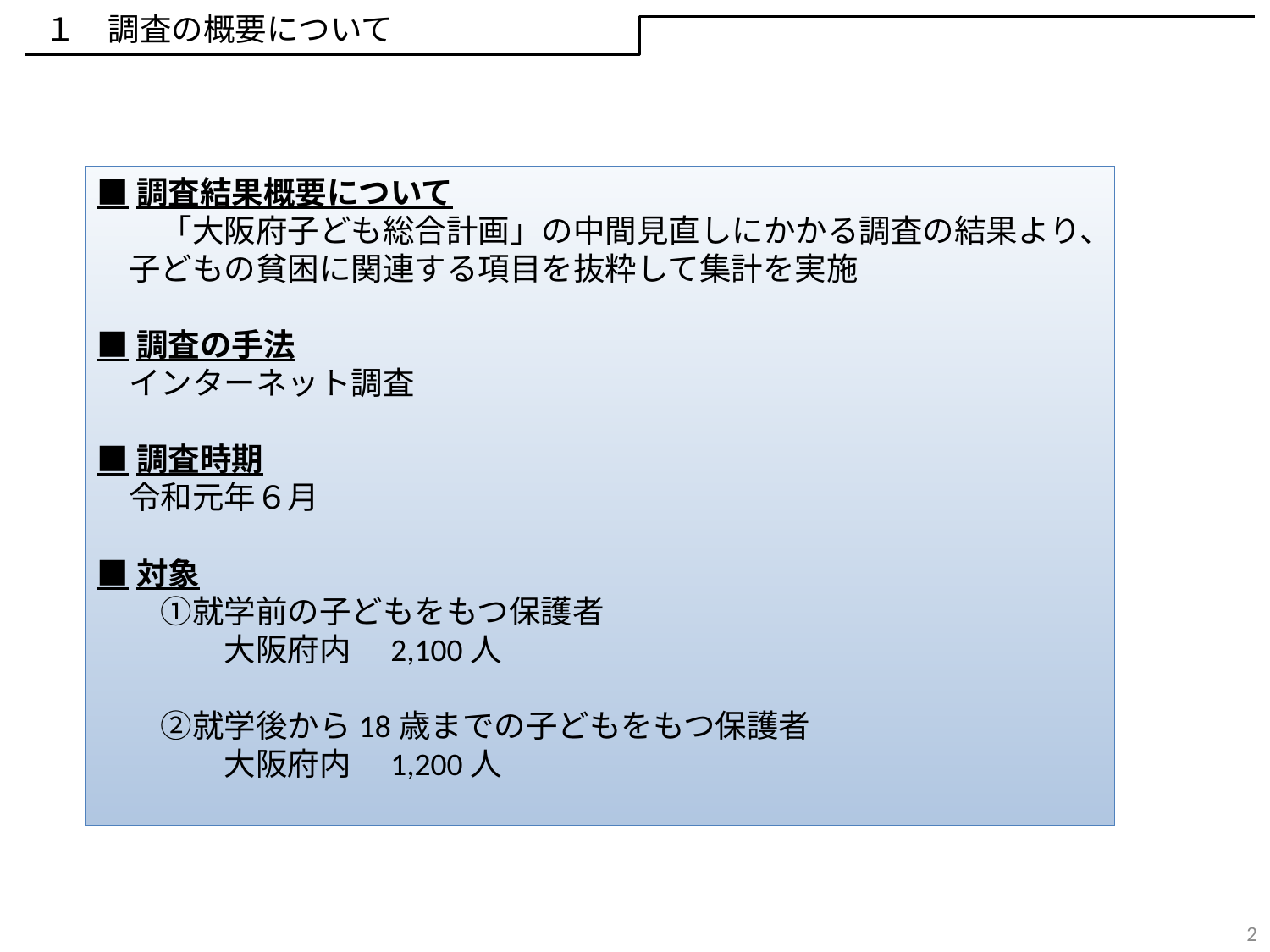

# １　調査の概要について
■調査結果概要について
　　「大阪府子ども総合計画」の中間見直しにかかる調査の結果より、
　子どもの貧困に関連する項目を抜粋して集計を実施

■調査の手法
　インターネット調査

■調査時期
　令和元年６月

■対象
　　①就学前の子どもをもつ保護者
　　　　大阪府内　2,100人

　　②就学後から18歳までの子どもをもつ保護者
　　　　大阪府内　1,200人

2